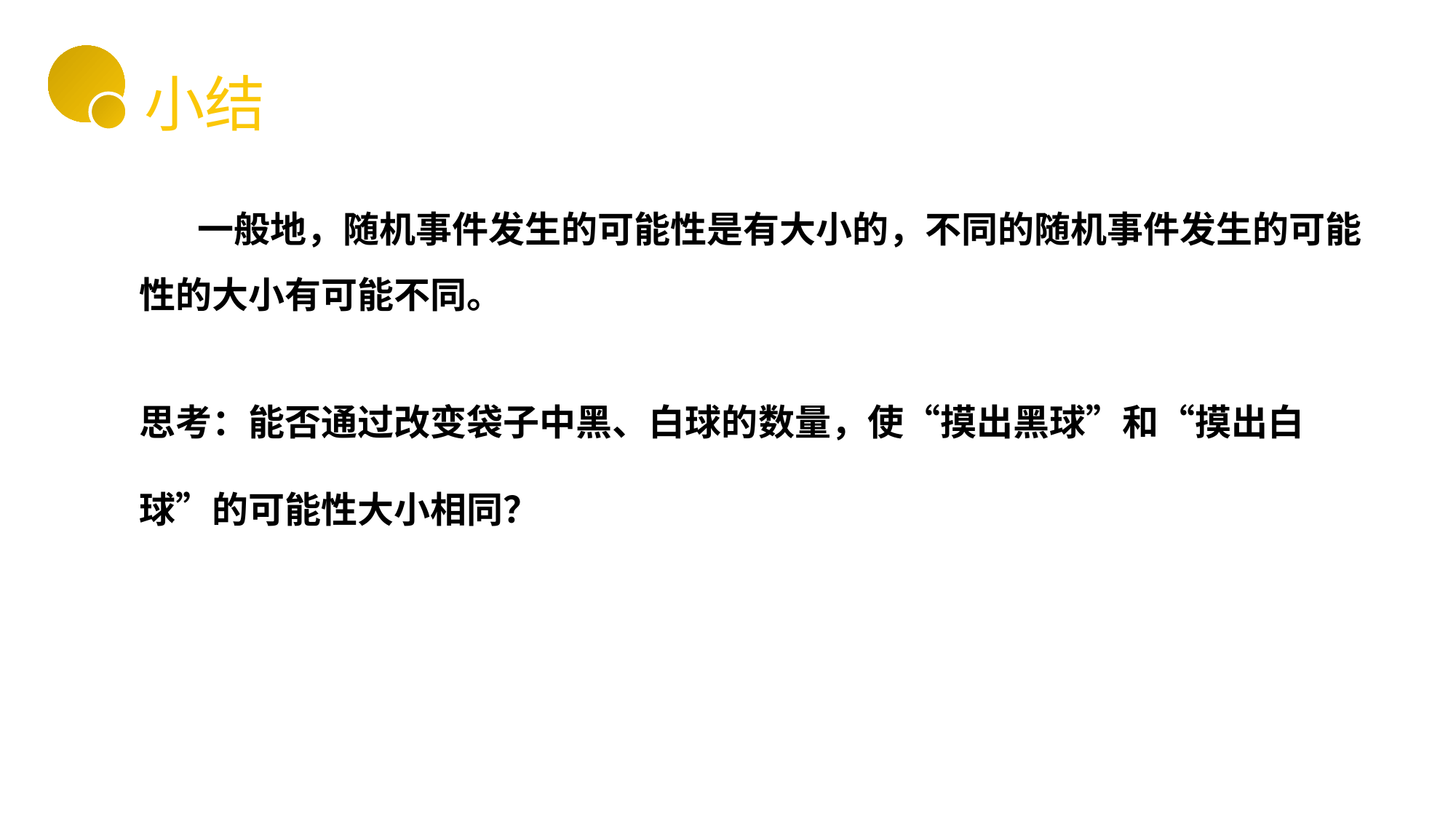

小结
      一般地，随机事件发生的可能性是有大小的，不同的随机事件发生的可能性的大小有可能不同。
思考：能否通过改变袋子中黑、白球的数量，使“摸出黑球”和“摸出白球”的可能性大小相同？